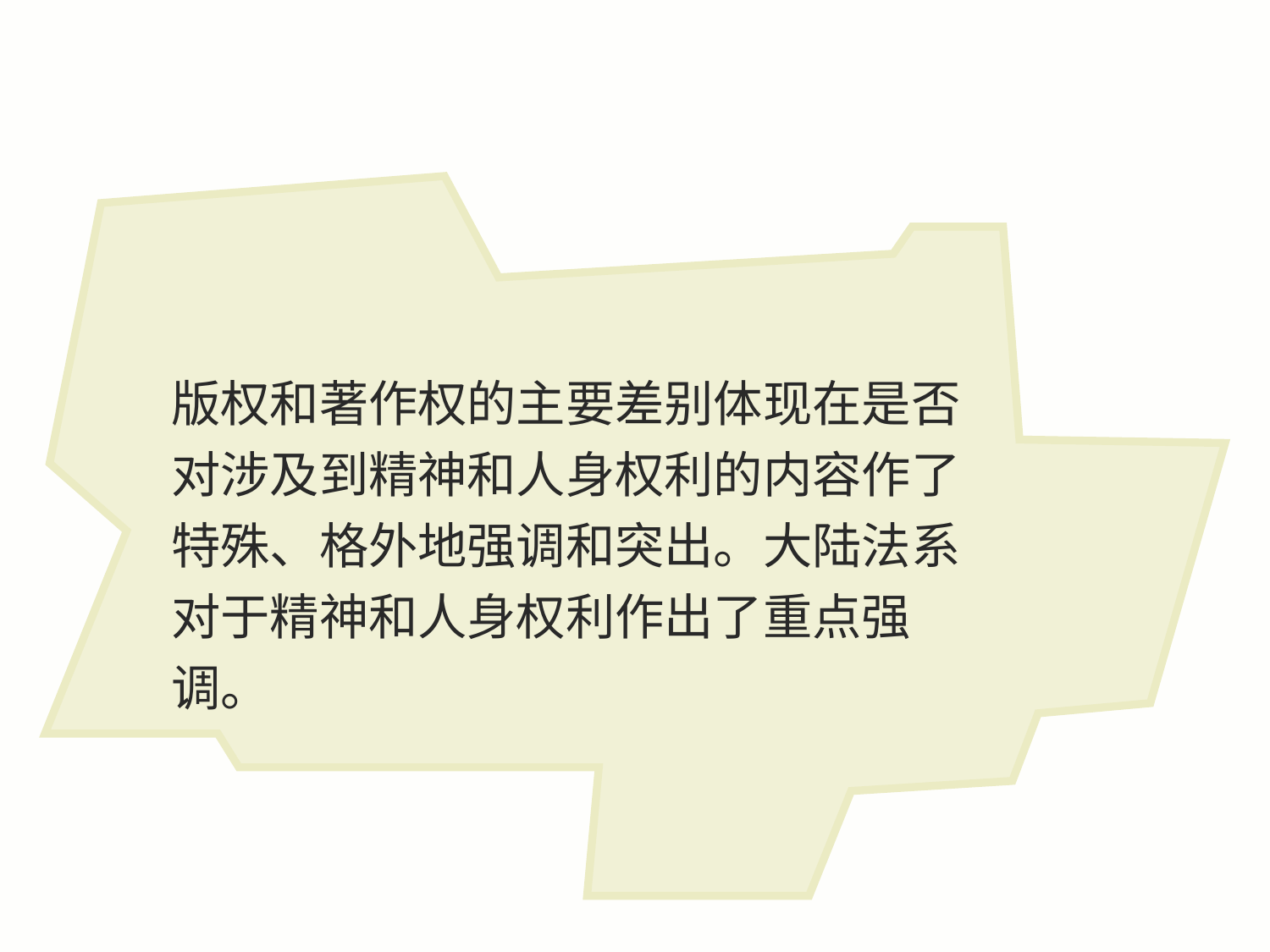

版权和著作权的主要差别体现在是否对涉及到精神和人身权利的内容作了特殊、格外地强调和突出。大陆法系对于精神和人身权利作出了重点强调。